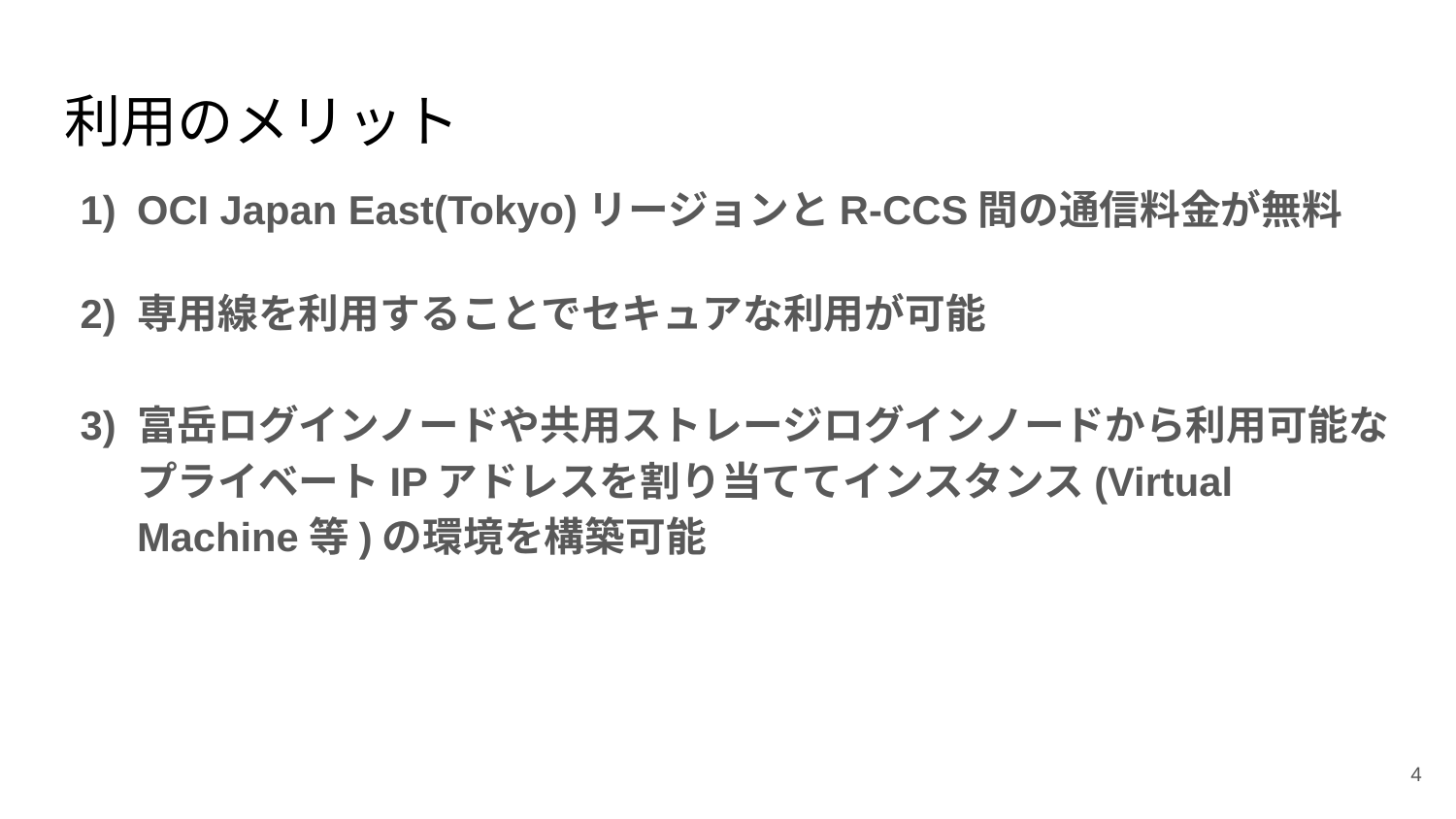

# 利用のメリット
OCI Japan East(Tokyo)リージョンとR-CCS間の通信料金が無料
専用線を利用することでセキュアな利用が可能
富岳ログインノードや共用ストレージログインノードから利用可能なプライベートIPアドレスを割り当ててインスタンス(Virtual Machine等)の環境を構築可能
4